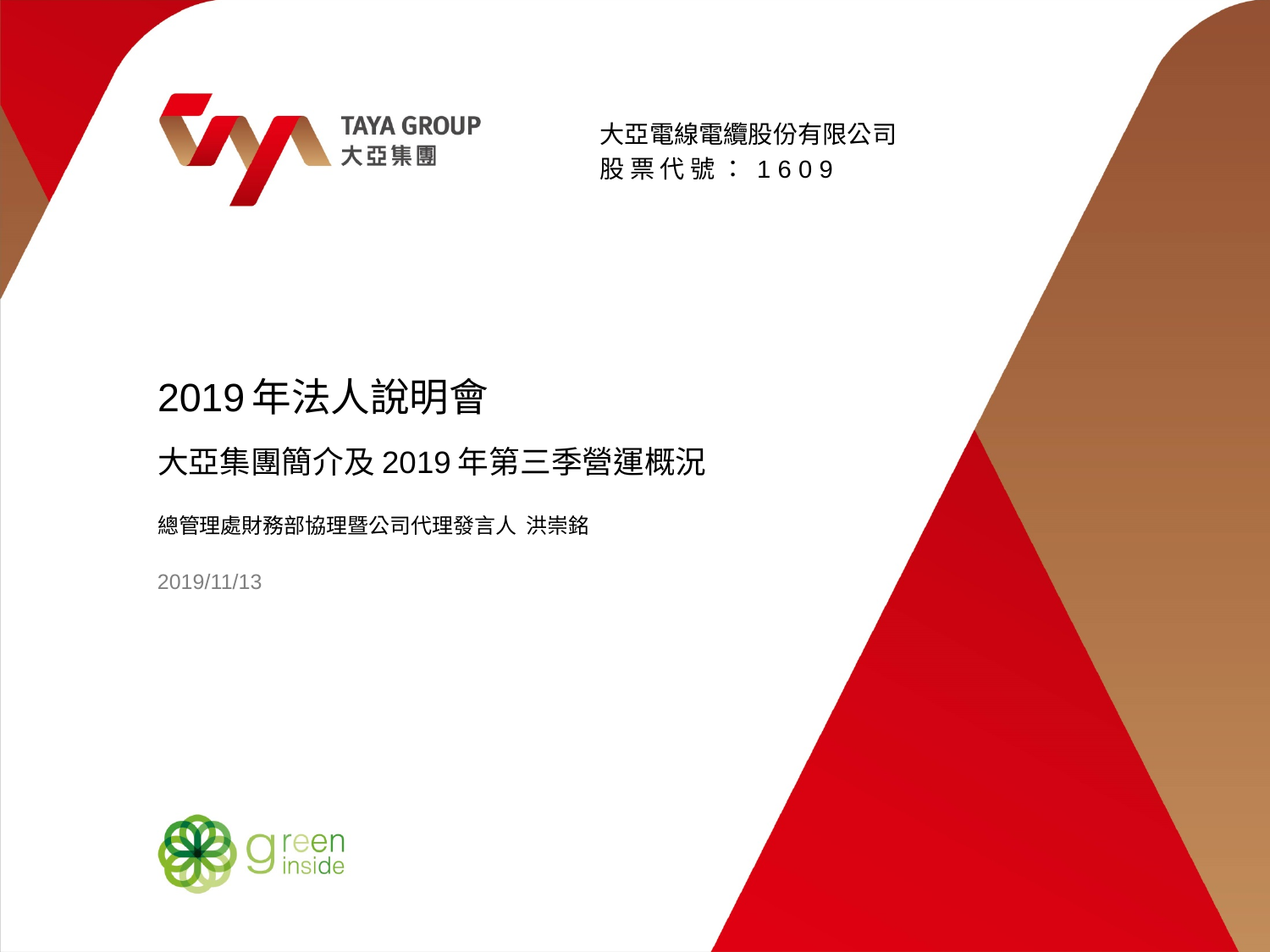

大亞電線電纜股份有限公司
股 票 代 號 ： 1 6 0 9
# 2019年法人說明會
大亞集團簡介及2019年第三季營運概況

總管理處財務部協理暨公司代理發言人  洪崇銘
2019/11/13